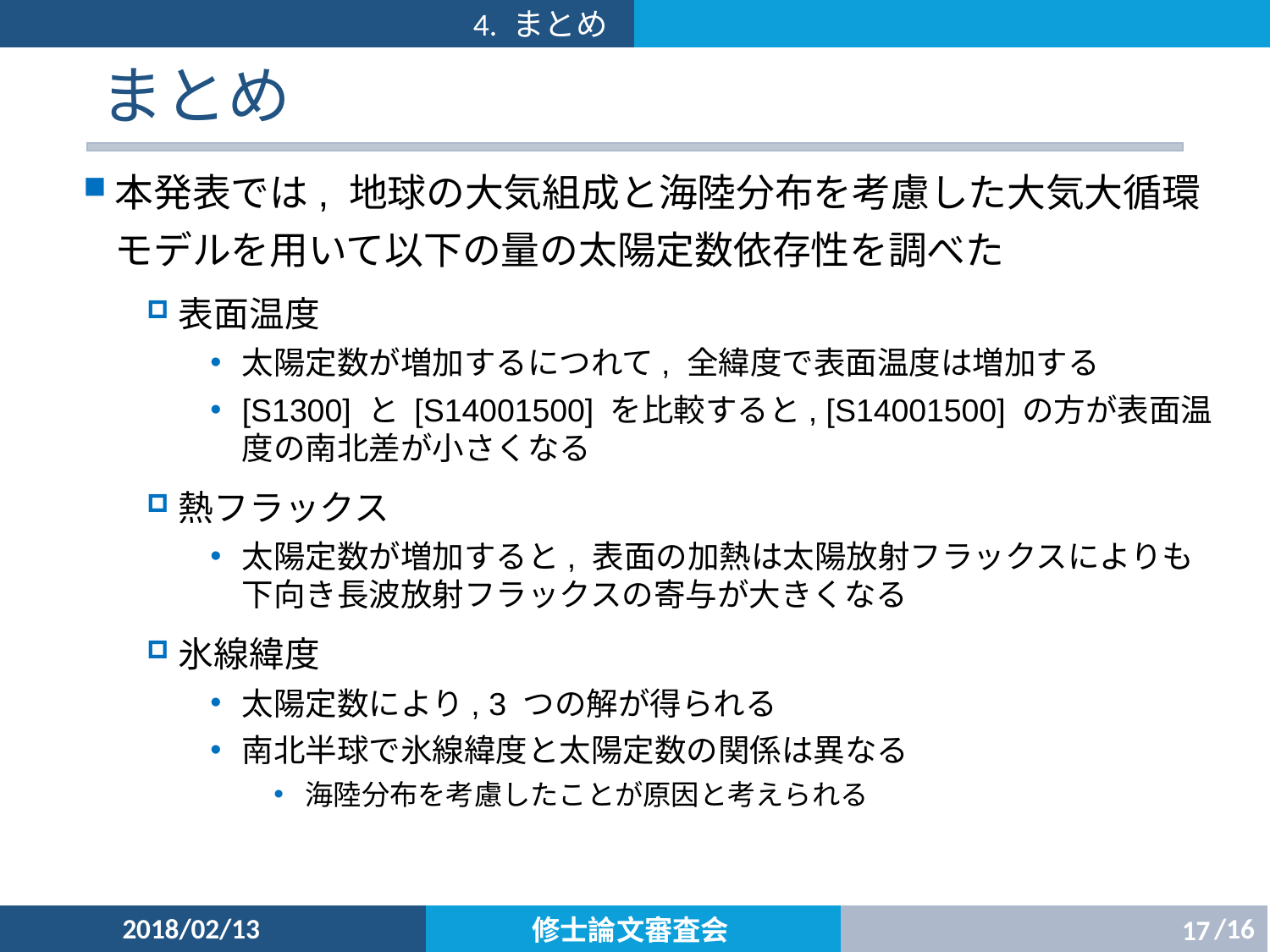

# まとめ
本発表では, 地球の大気組成と海陸分布を考慮した大気大循環モデルを用いて以下の量の太陽定数依存性を調べた
表面温度
太陽定数が増加するにつれて, 全緯度で表面温度は増加する
[S1300] と [S14001500] を比較すると, [S14001500] の方が表面温度の南北差が小さくなる
熱フラックス
太陽定数が増加すると, 表面の加熱は太陽放射フラックスによりも下向き長波放射フラックスの寄与が大きくなる
氷線緯度
太陽定数により, 3 つの解が得られる
南北半球で氷線緯度と太陽定数の関係は異なる
海陸分布を考慮したことが原因と考えられる
2018/02/13
修士論文審査会
17